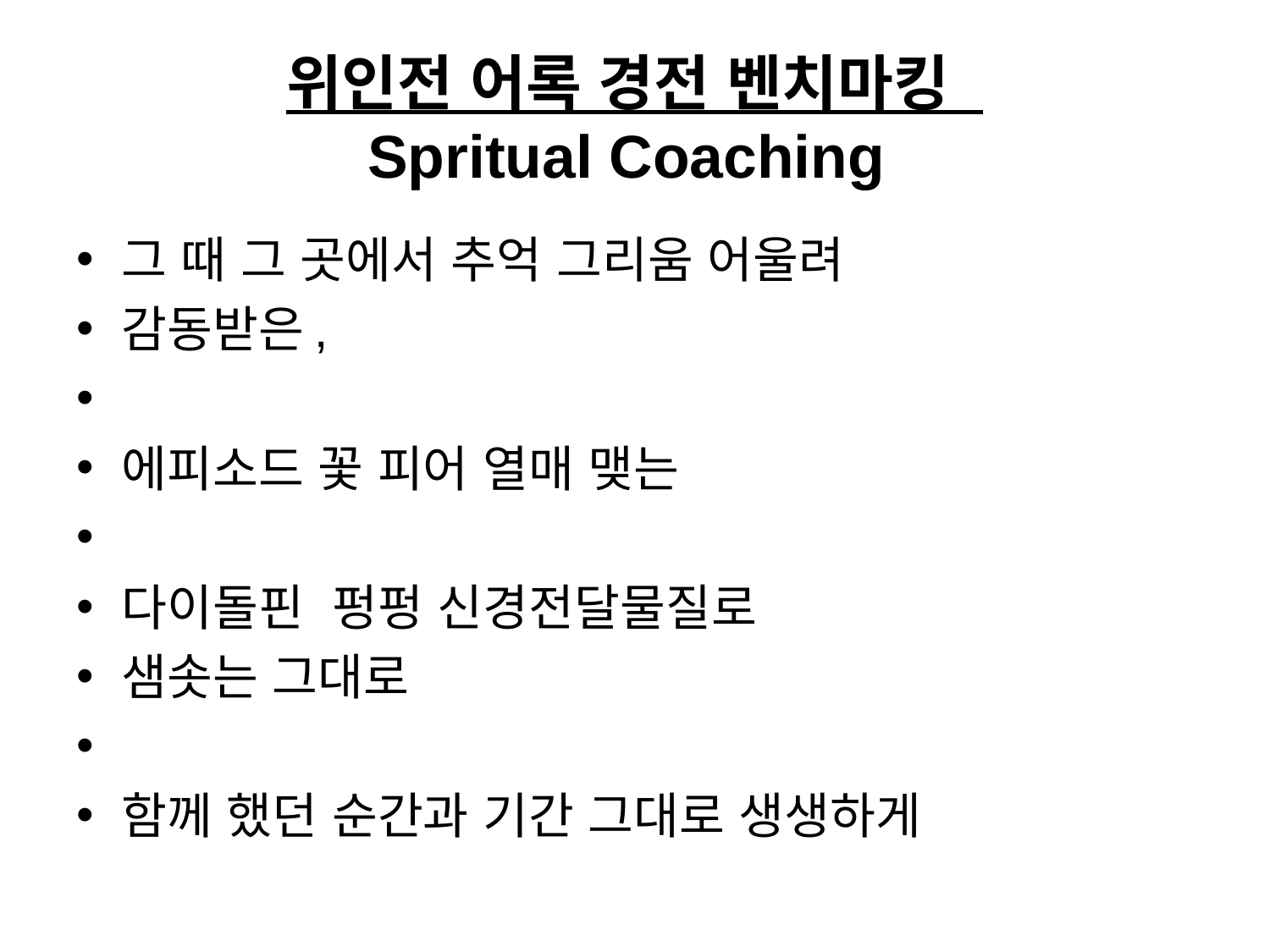

# 위인전 어록 경전 벤치마킹  Spritual Coaching
그 때 그 곳에서 추억 그리움 어울려
감동받은,

에피소드 꽃 피어 열매 맺는

다이돌핀  펑펑 신경전달물질로
샘솟는 그대로

함께 했던 순간과 기간 그대로 생생하게